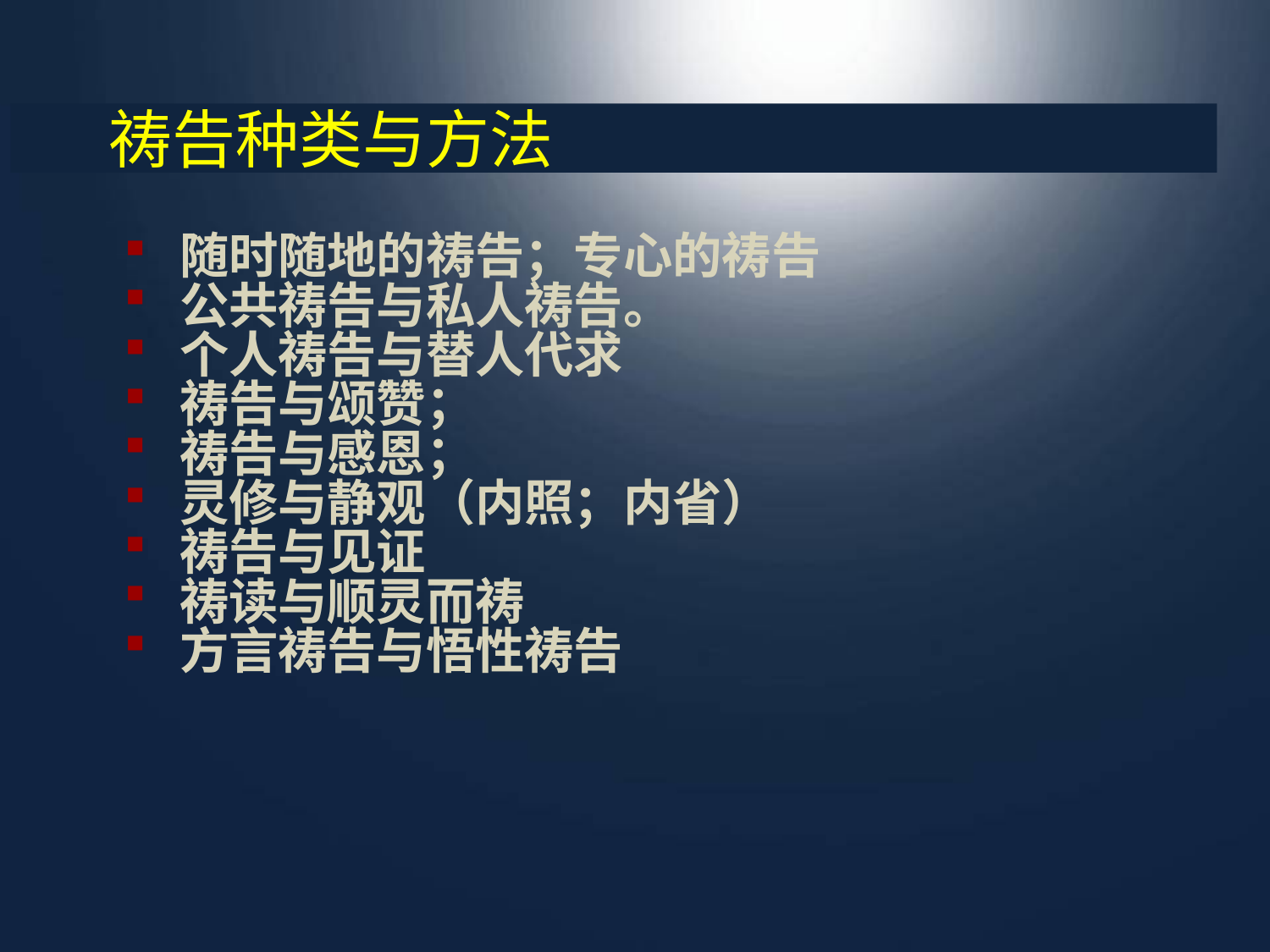

# 祷告种类与方法
 随时随地的祷告；专心的祷告
 公共祷告与私人祷告。
 个人祷告与替人代求
 祷告与颂赞；
 祷告与感恩；
 灵修与静观（内照；内省）
 祷告与见证
 祷读与顺灵而祷
 方言祷告与悟性祷告